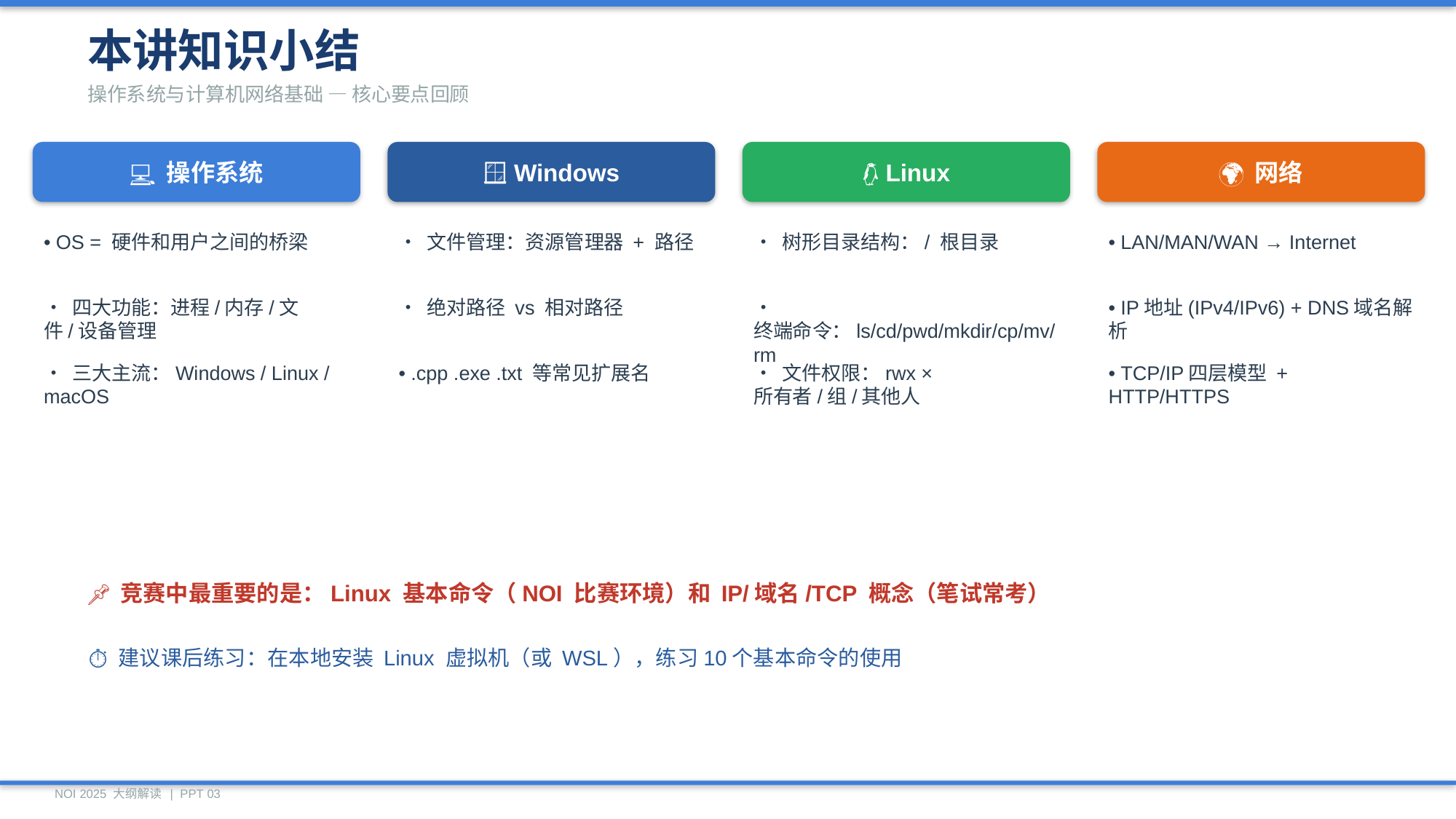

本讲知识小结
操作系统与计算机网络基础 — 核心要点回顾
💻 操作系统
🪟 Windows
🐧 Linux
🌍 网络
• OS = 硬件和用户之间的桥梁
• 文件管理：资源管理器 + 路径
• 树形目录结构：/ 根目录
• LAN/MAN/WAN → Internet
• 四大功能：进程/内存/文件/设备管理
• 绝对路径 vs 相对路径
• 终端命令：ls/cd/pwd/mkdir/cp/mv/rm
• IP地址(IPv4/IPv6) + DNS域名解析
• 三大主流：Windows / Linux / macOS
• .cpp .exe .txt 等常见扩展名
• 文件权限：rwx × 所有者/组/其他人
• TCP/IP四层模型 + HTTP/HTTPS
📌 竞赛中最重要的是：Linux 基本命令（NOI 比赛环境）和 IP/域名/TCP 概念（笔试常考）
⏱ 建议课后练习：在本地安装 Linux 虚拟机（或 WSL），练习10个基本命令的使用

NOI 2025 大纲解读  |  PPT 03